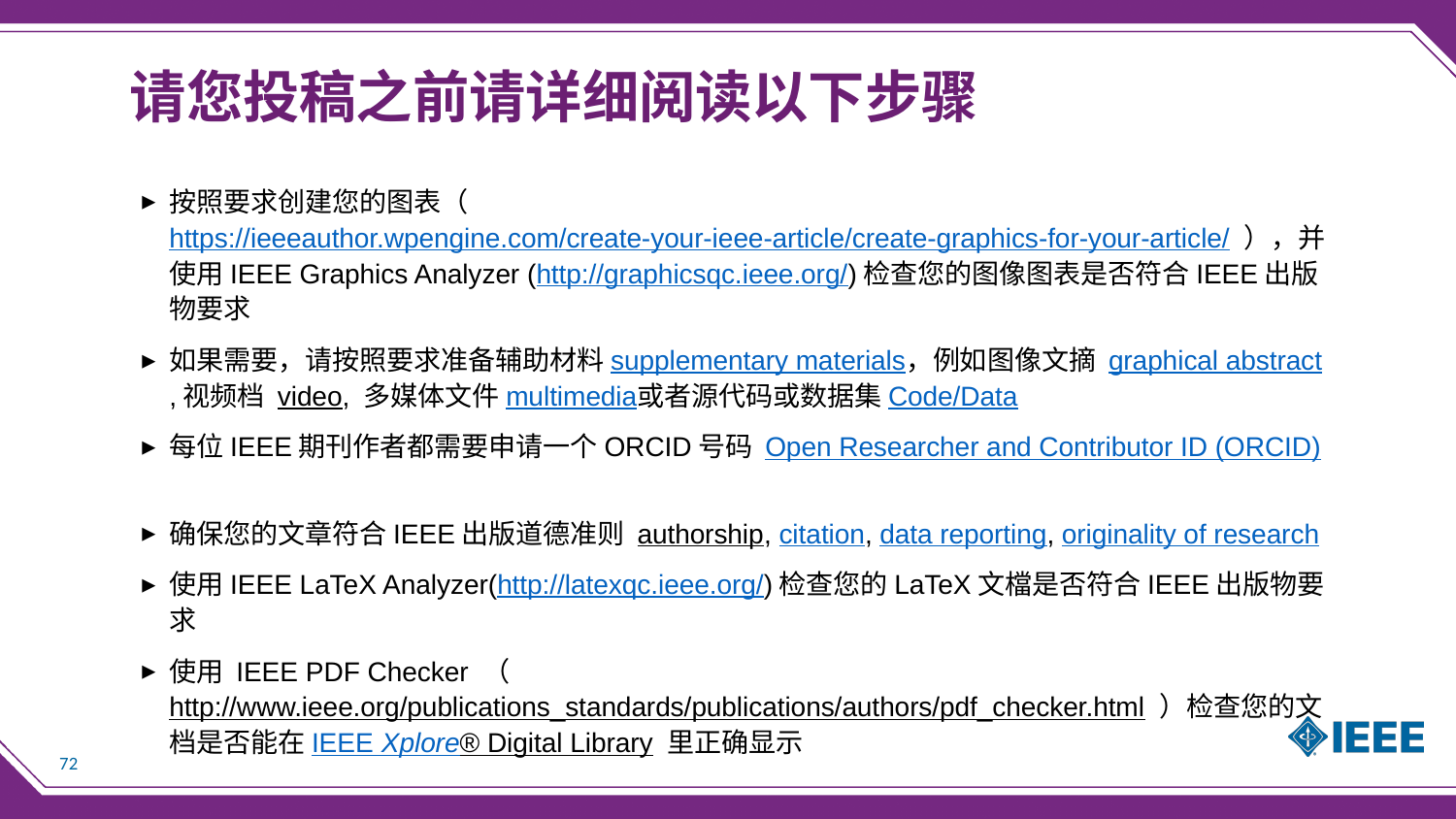

# 请您投稿之前请详细阅读以下步骤
按照要求创建您的图表（https://ieeeauthor.wpengine.com/create-your-ieee-article/create-graphics-for-your-article/ ），并使用IEEE Graphics Analyzer (http://graphicsqc.ieee.org/)检查您的图像图表是否符合IEEE出版物要求
如果需要，请按照要求准备辅助材料supplementary materials，例如图像文摘 graphical abstract,视频档 video, 多媒体文件multimedia或者源代码或数据集Code/Data
每位IEEE期刊作者都需要申请一个ORCID号码 Open Researcher and Contributor ID (ORCID)
确保您的文章符合IEEE出版道德准则 authorship, citation, data reporting, originality of research
使用IEEE LaTeX Analyzer(http://latexqc.ieee.org/)检查您的LaTeX文檔是否符合IEEE出版物要求
使用 IEEE PDF Checker （http://www.ieee.org/publications_standards/publications/authors/pdf_checker.html ）检查您的文档是否能在IEEE Xplore® Digital Library 里正确显示
72